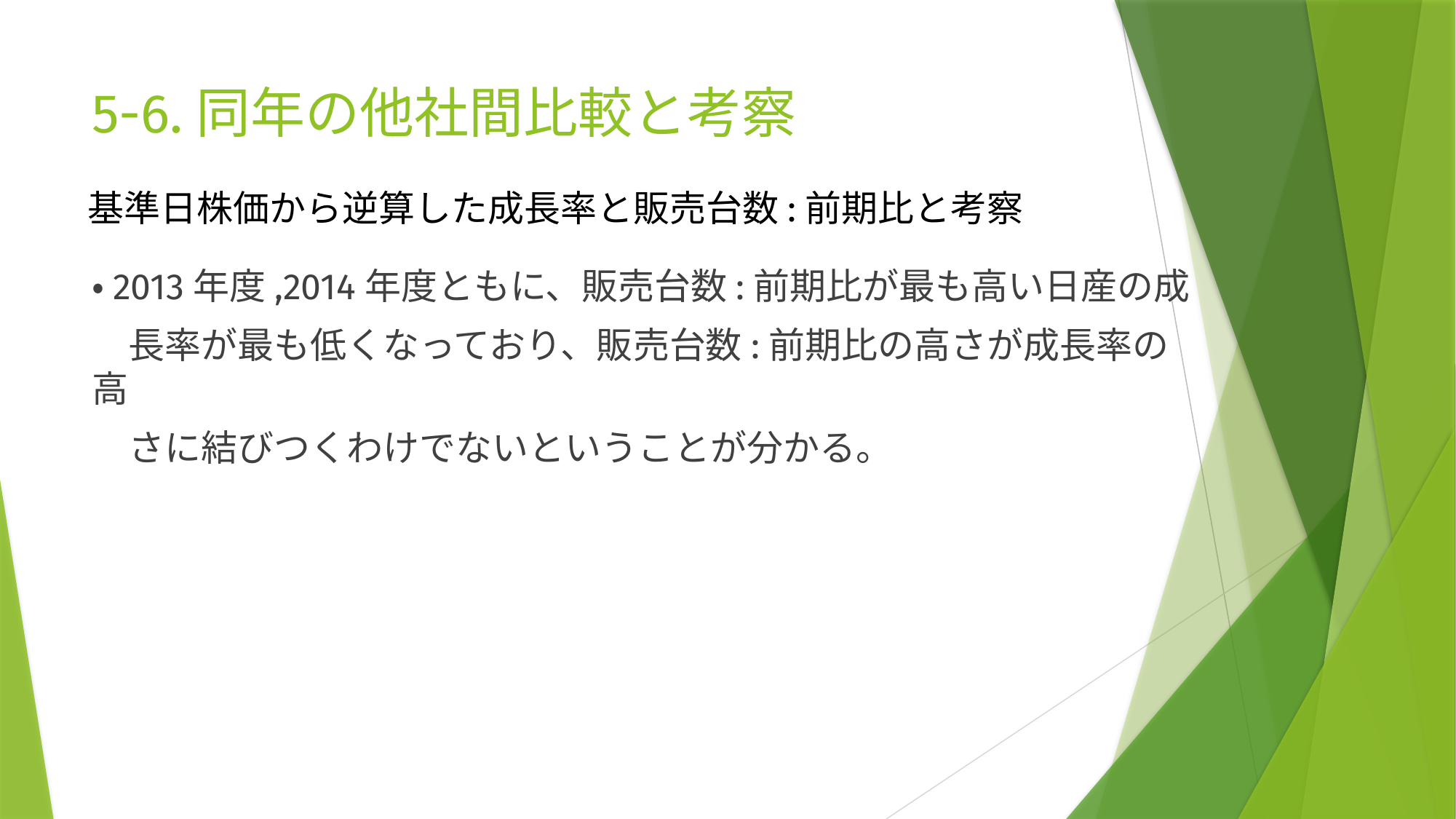

# 5-6.同年の他社間比較と考察
基準日株価から逆算した成長率と販売台数:前期比と考察
・2013年度,2014年度ともに、販売台数:前期比が最も高い日産の成
　長率が最も低くなっており、販売台数:前期比の高さが成長率の高
　さに結びつくわけでないということが分かる。